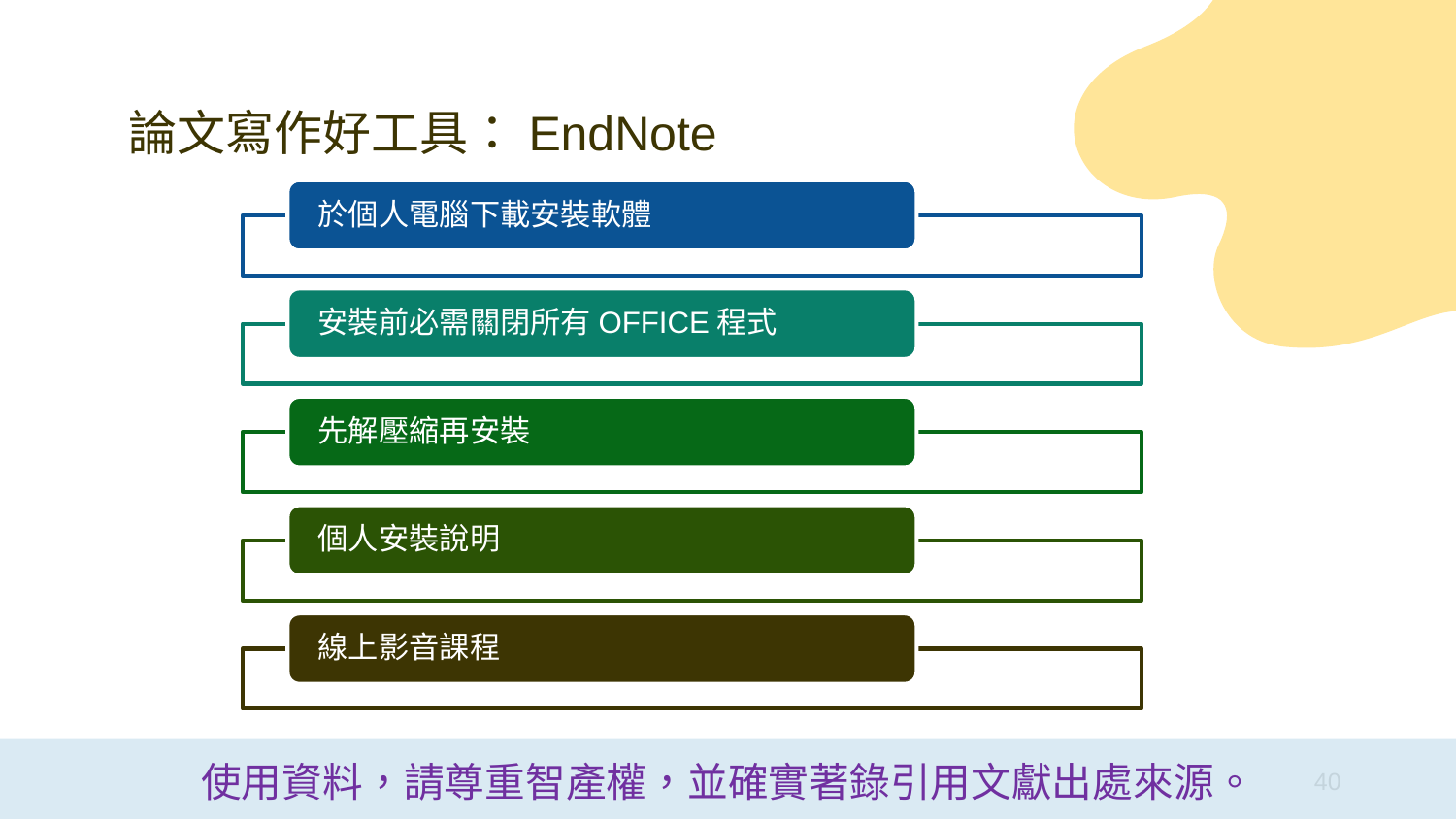

# 論文寫作好工具：EndNote
於個人電腦下載安裝軟體
安裝前必需關閉所有OFFICE程式
先解壓縮再安裝
個人安裝說明
線上影音課程
使用資料，請尊重智產權，並確實著錄引用文獻出處來源。
40